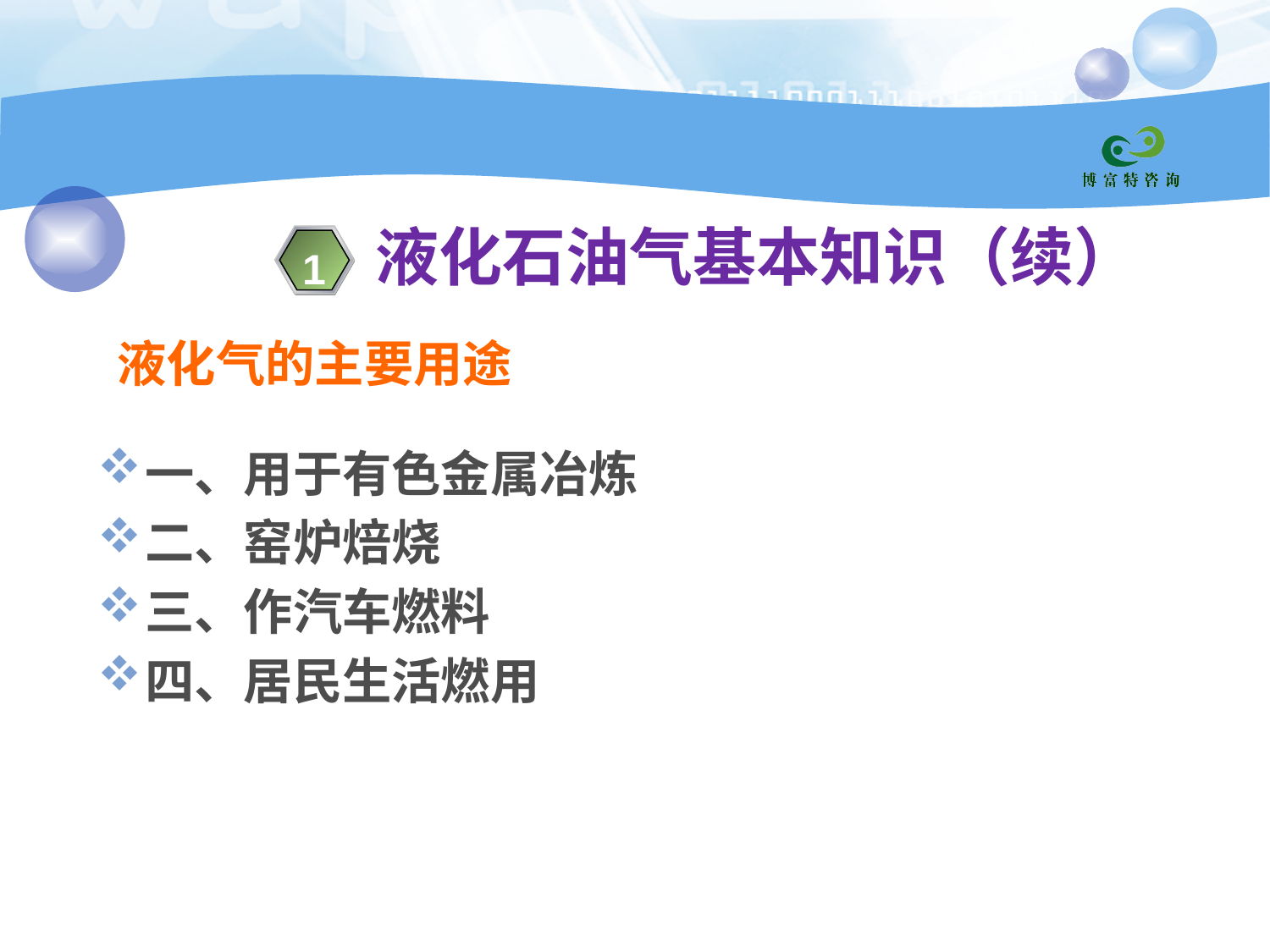

液化石油气基本知识（续）

1
液化气的主要用途
一、用于有色金属冶炼
二、窑炉焙烧
三、作汽车燃料
四、居民生活燃用